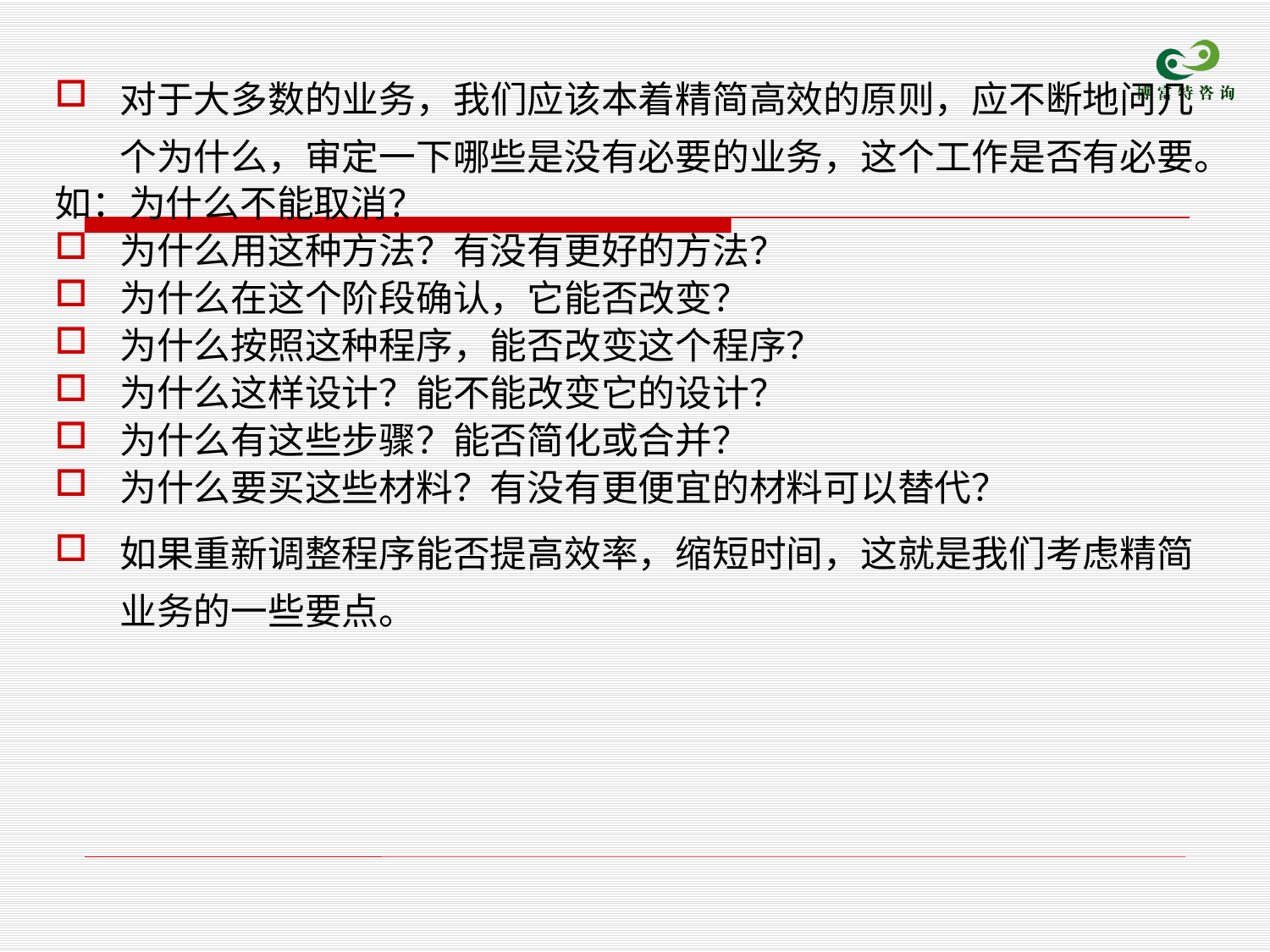

对于大多数的业务，我们应该本着精简高效的原则，应不断地问几个为什么，审定一下哪些是没有必要的业务，这个工作是否有必要。
如：为什么不能取消？
为什么用这种方法？有没有更好的方法？
为什么在这个阶段确认，它能否改变？
为什么按照这种程序，能否改变这个程序？
为什么这样设计？能不能改变它的设计？
为什么有这些步骤？能否简化或合并？
为什么要买这些材料？有没有更便宜的材料可以替代？
如果重新调整程序能否提高效率，缩短时间，这就是我们考虑精简业务的一些要点。

735